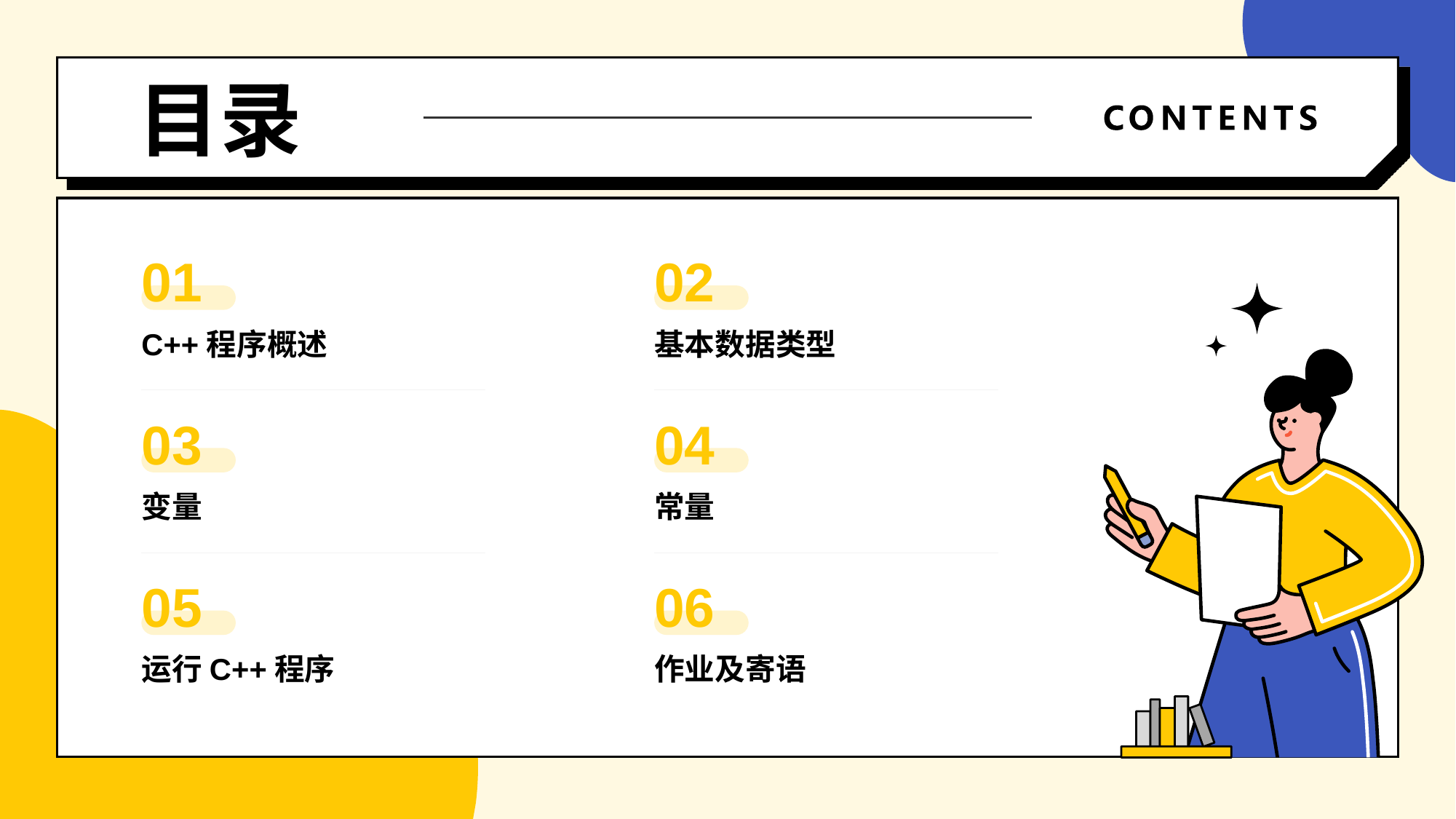

# 目录

01
02

C++程序概述
基本数据类型
03
04

变量
常量

05
06

运行C++程序
作业及寄语